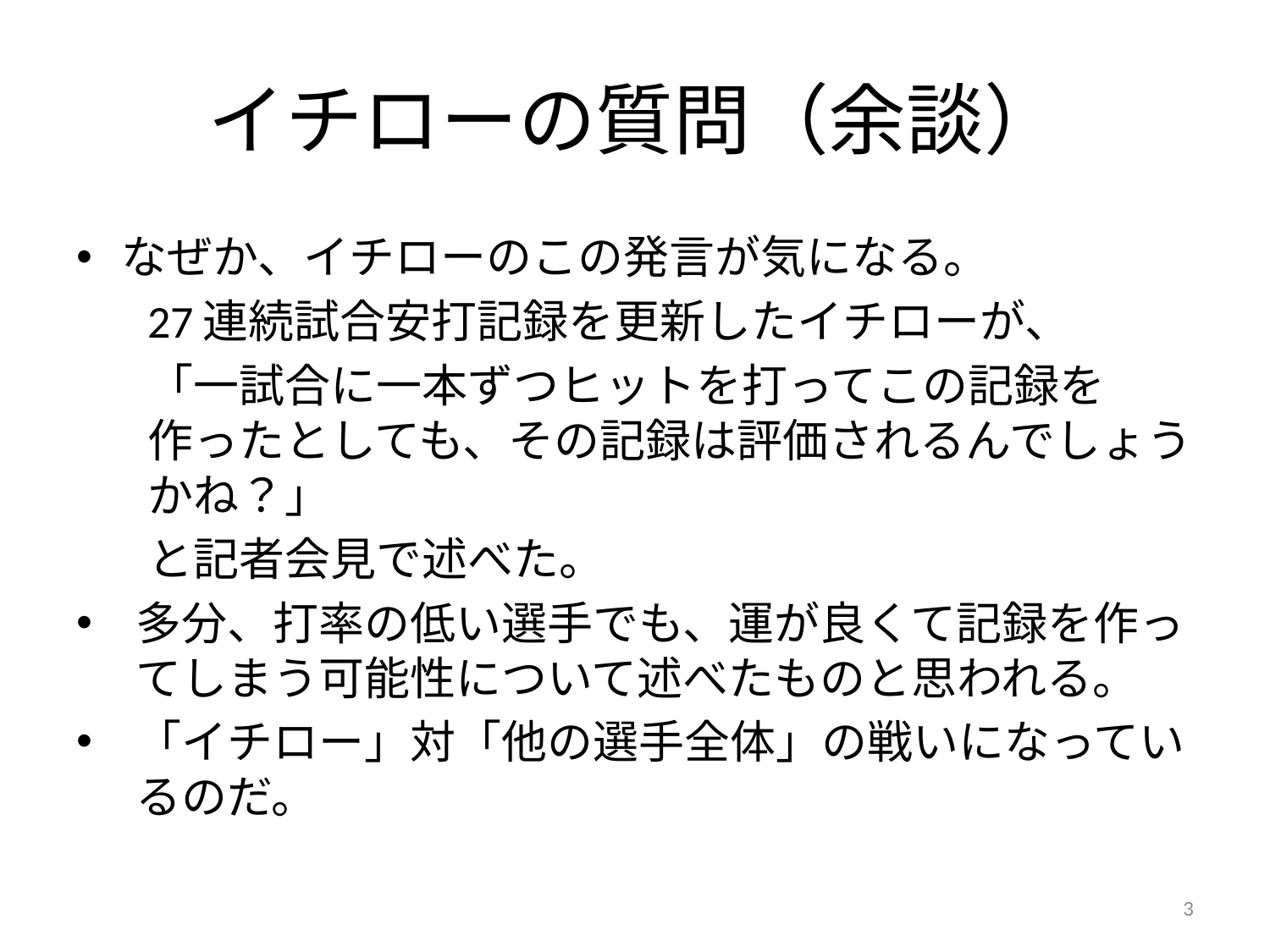

# イチローの質問（余談）
なぜか、イチローのこの発言が気になる。
27連続試合安打記録を更新したイチローが、
「一試合に一本ずつヒットを打ってこの記録を作ったとしても、その記録は評価されるんでしょうかね？」
と記者会見で述べた。
多分、打率の低い選手でも、運が良くて記録を作ってしまう可能性について述べたものと思われる。
「イチロー」対「他の選手全体」の戦いになっているのだ。
3